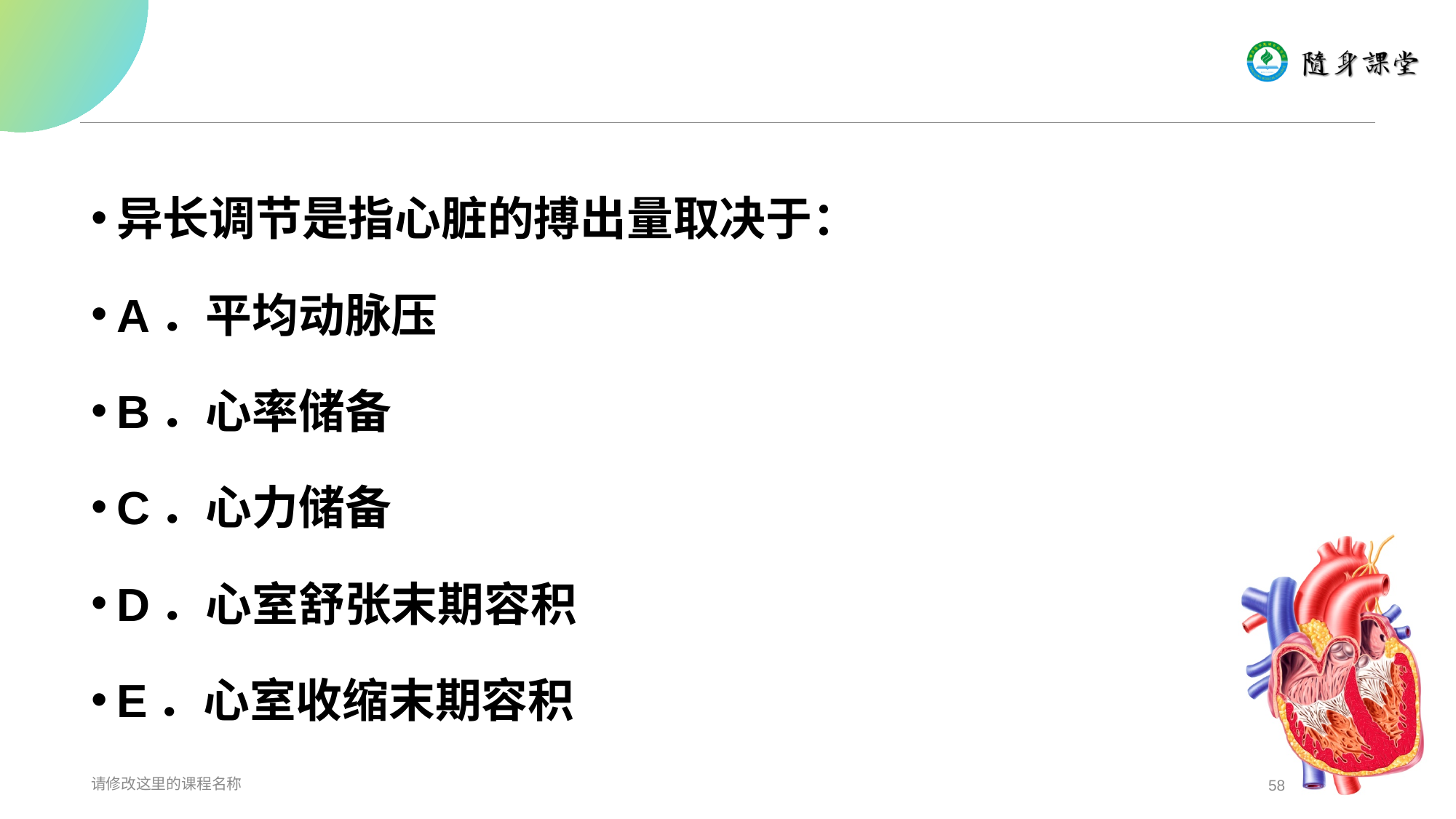

#
异长调节是指心脏的搏出量取决于：
A．平均动脉压
B．心率储备
C．心力储备
D．心室舒张末期容积
E．心室收缩末期容积
请修改这里的课程名称
58